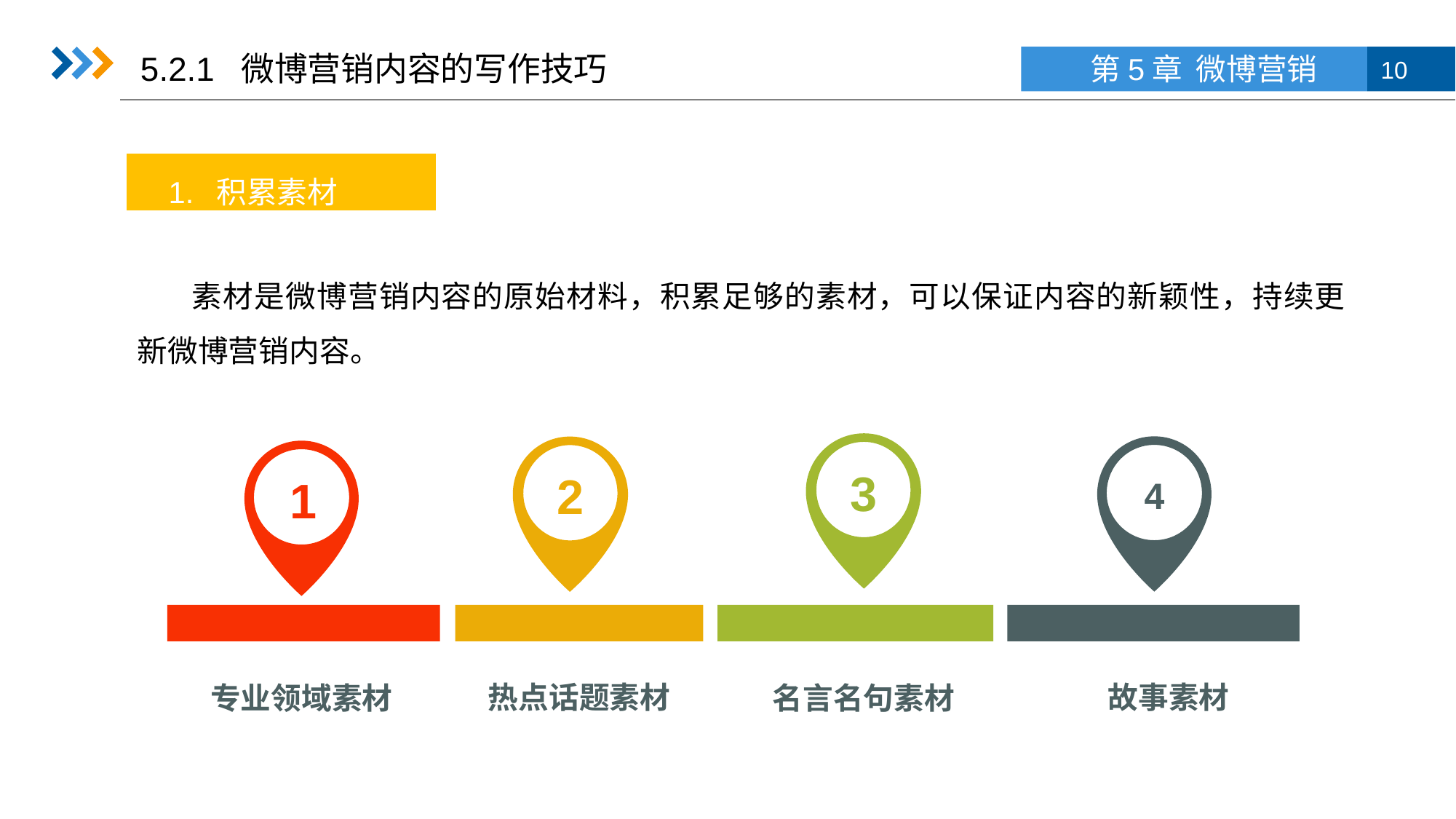

5.2.1  微博营销内容的写作技巧
1. 积累素材
素材是微博营销内容的原始材料，积累足够的素材，可以保证内容的新颖性，持续更新微博营销内容。

3
2
1
4

热点话题素材
 故事素材
专业领域素材
名言名句素材